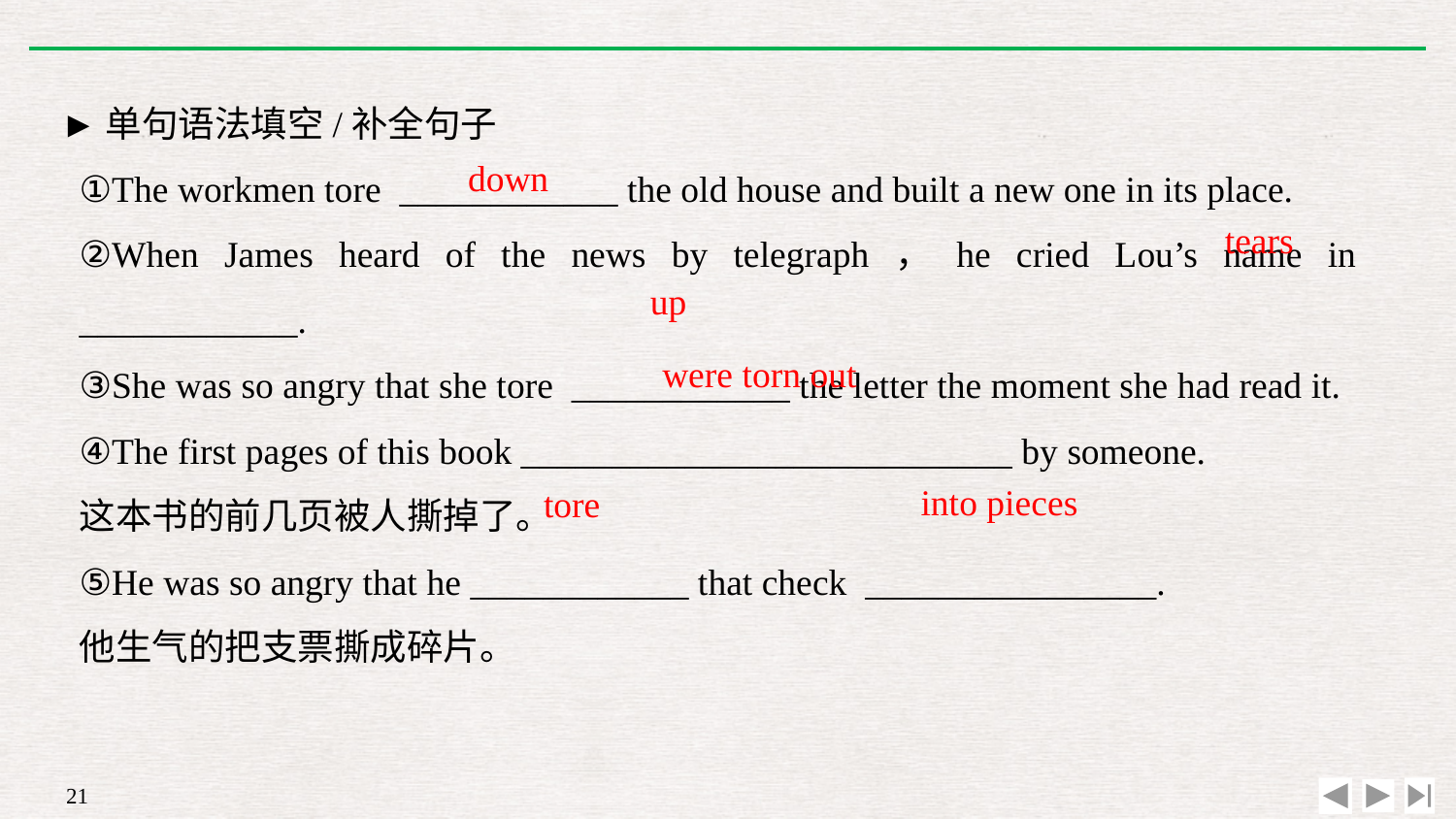

►单句语法填空/补全句子
①The workmen tore  ____________ the old house and built a new one in its place.
②When James heard of the news by telegraph，he cried Lou’s name in  ____________.
③She was so angry that she tore  ____________ the letter the moment she had read it.
④The first pages of this book ___________________________ by someone.
这本书的前几页被人撕掉了。
⑤He was so angry that he ____________ that check  ________________.
他生气的把支票撕成碎片。
down
tears
up
were torn out
into pieces
tore